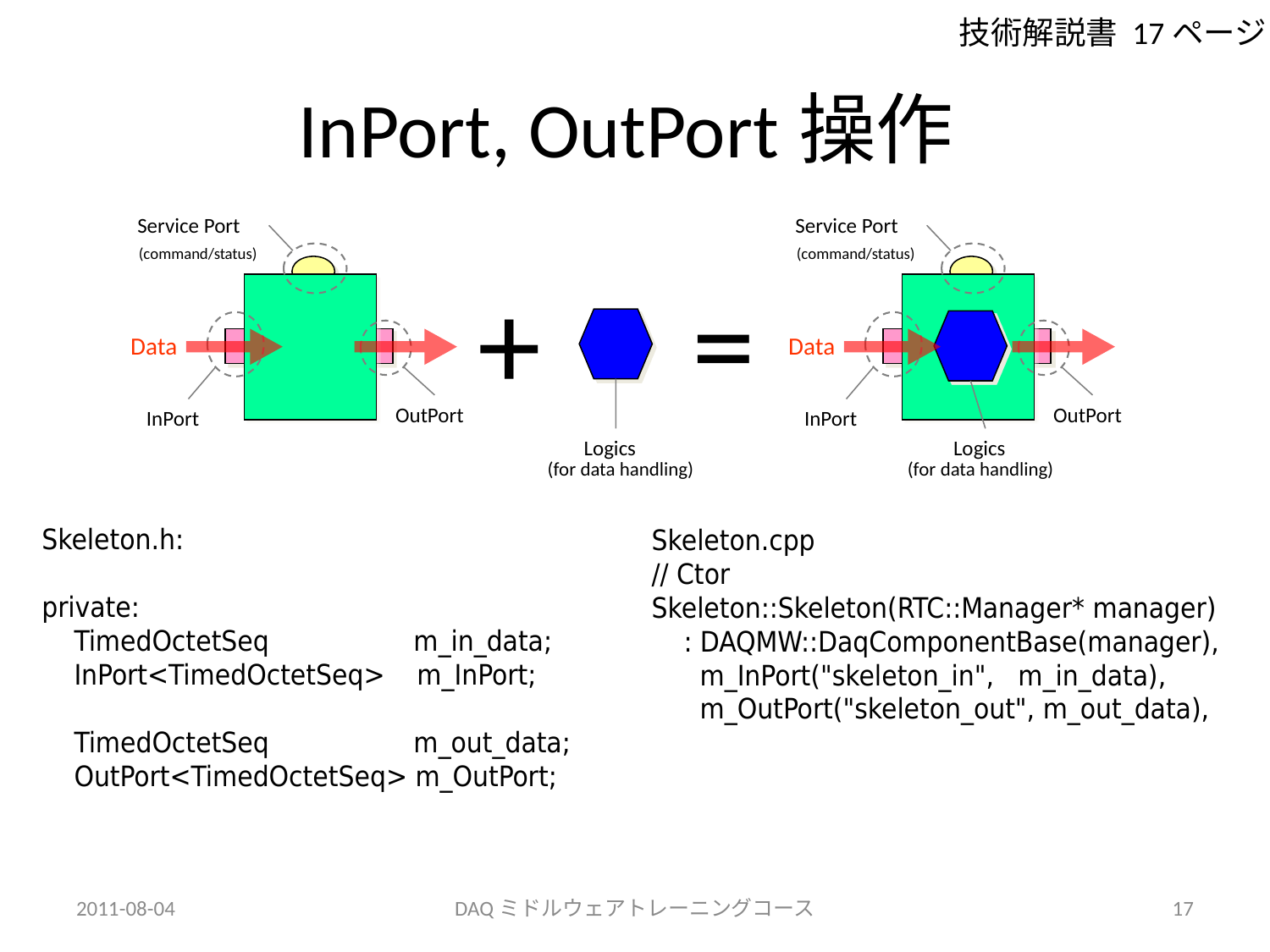

技術解説書 17ページ
# InPort, OutPort操作
Service Port
(command/status)

Data

OutPort
InPort
Logics
(for data handling)
Service Port
(command/status)

Data

OutPort
InPort
Logics
(for data handling)
+
=
Skeleton.h:

private:
    TimedOctetSeq                  m_in_data;
    InPort<TimedOctetSeq>    m_InPort;

    TimedOctetSeq                  m_out_data;
    OutPort<TimedOctetSeq> m_OutPort;

Skeleton.cpp
// Ctor
Skeleton::Skeleton(RTC::Manager* manager)
    : DAQMW::DaqComponentBase(manager),
      m_InPort("skeleton_in",   m_in_data),
      m_OutPort("skeleton_out", m_out_data),

2011-08-04
DAQミドルウェアトレーニングコース
17